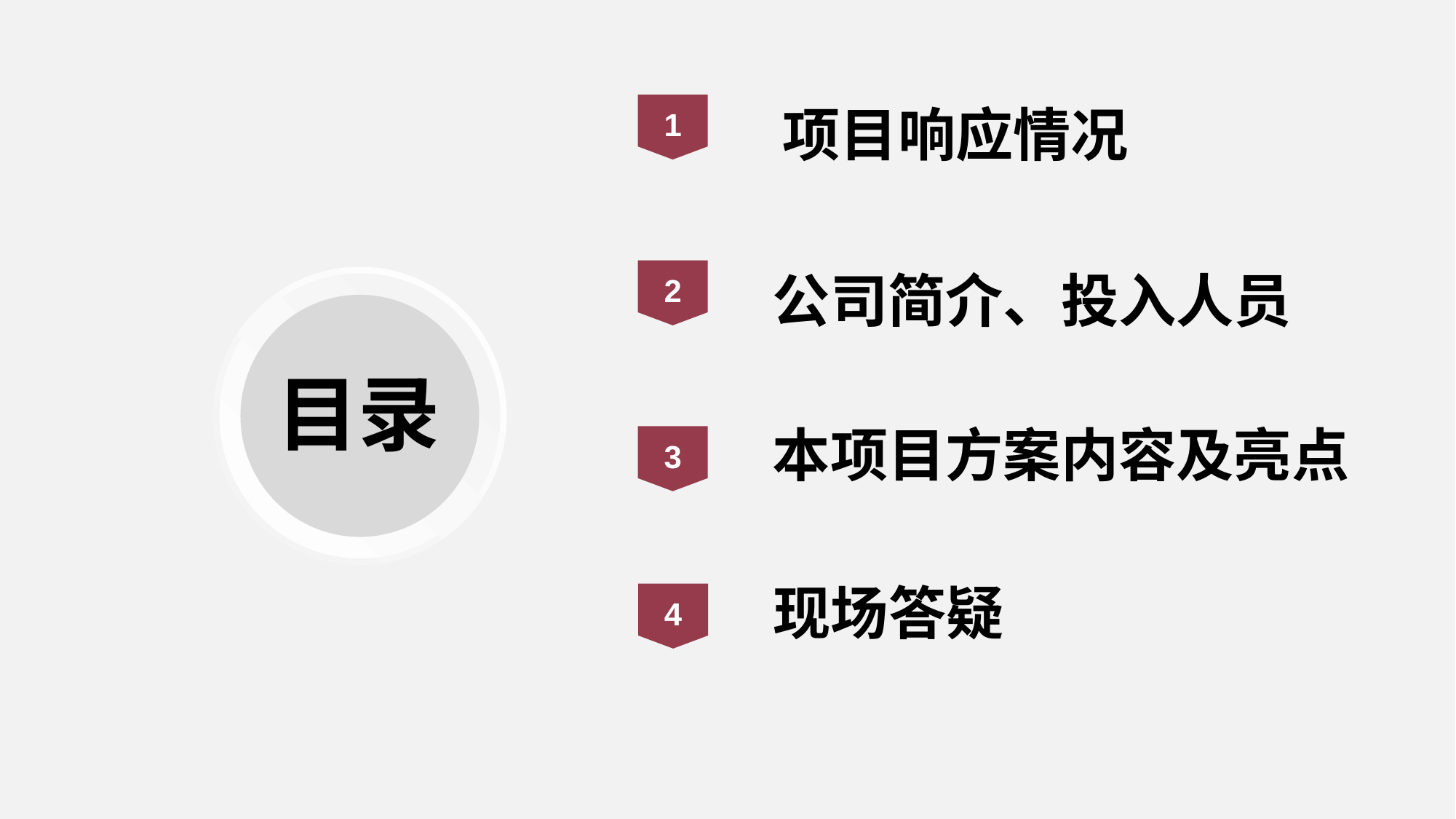

2

1
项目响应情况
公司简介、投入人员
2

目录

3
本项目方案内容及亮点

4
现场答疑